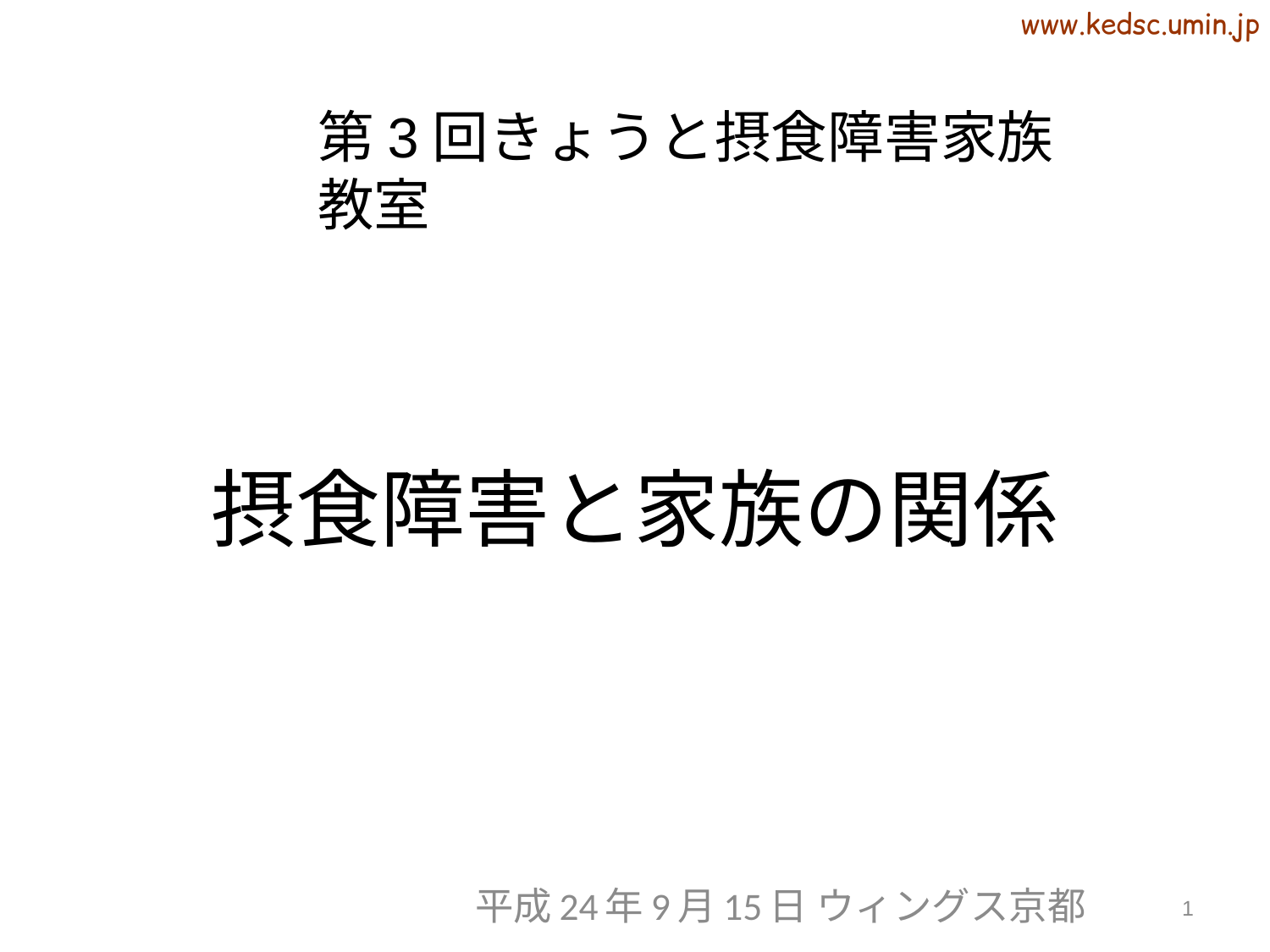

第3回きょうと摂食障害家族教室
# 摂食障害と家族の関係

平成24年9月15日 ウィングス京都

1